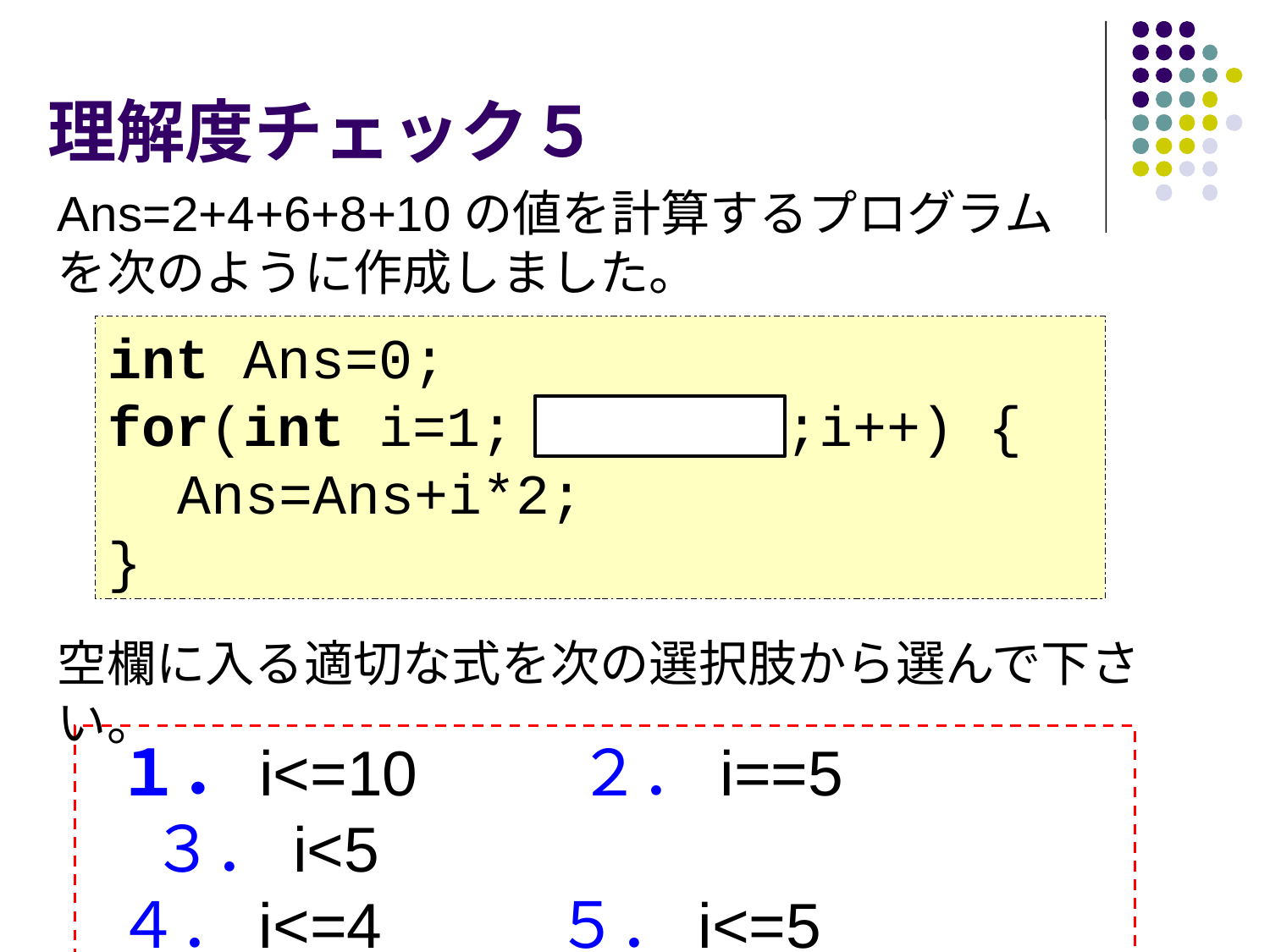

# 理解度チェック５
Ans=2+4+6+8+10の値を計算するプログラムを次のように作成しました。
int Ans=0;
for(int i=1; *****  ;i++) {
　Ans=Ans+i*2;
}

空欄に入る適切な式を次の選択肢から選んで下さい。
 １．i<=10   　  ２．i==5    　  ３．i<5
 ４．i<=4         ５．i<=5